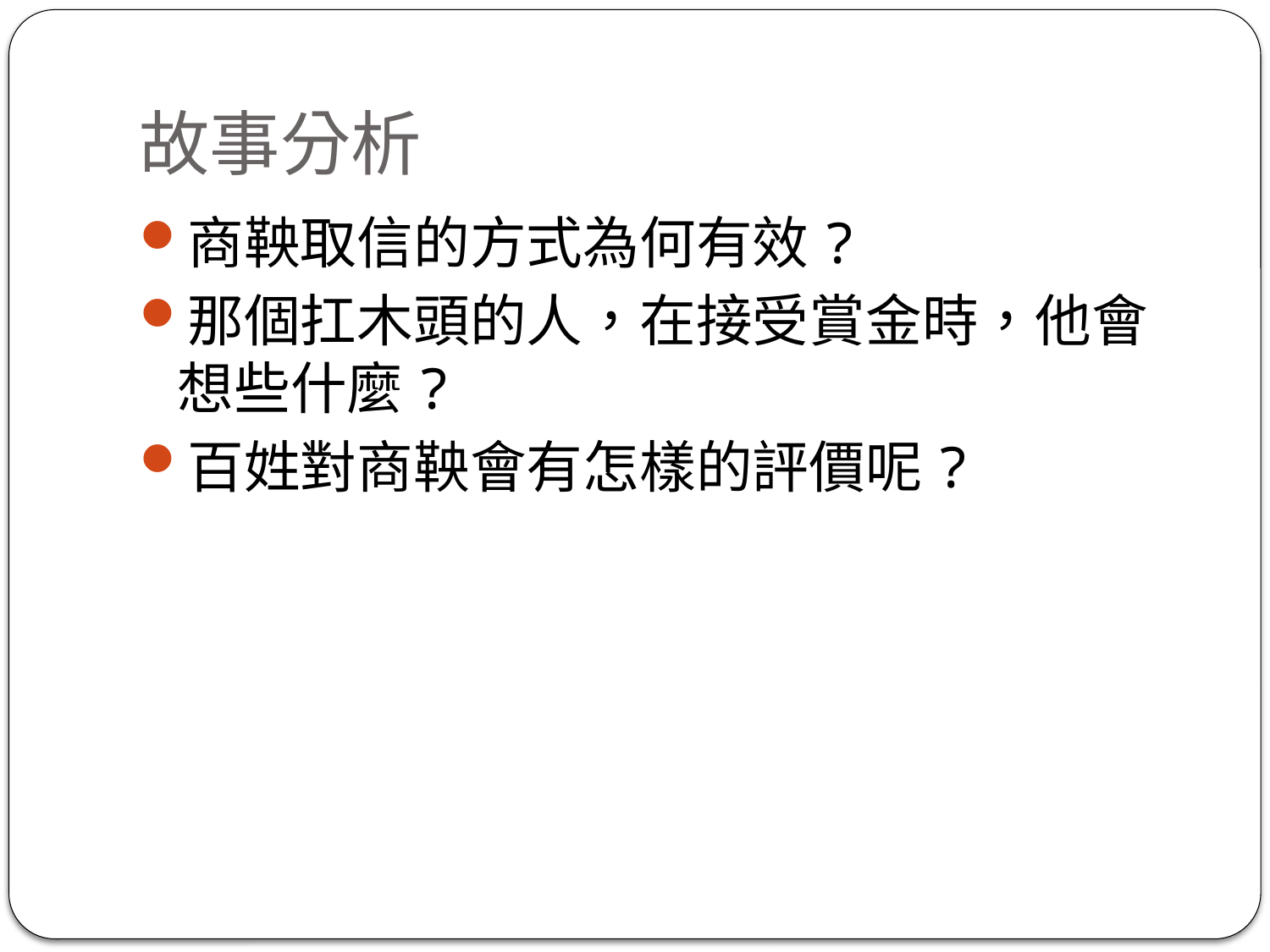

# 故事分析
商鞅取信的方式為何有效?
那個扛木頭的人，在接受賞金時，他會想些什麼?
百姓對商鞅會有怎樣的評價呢?